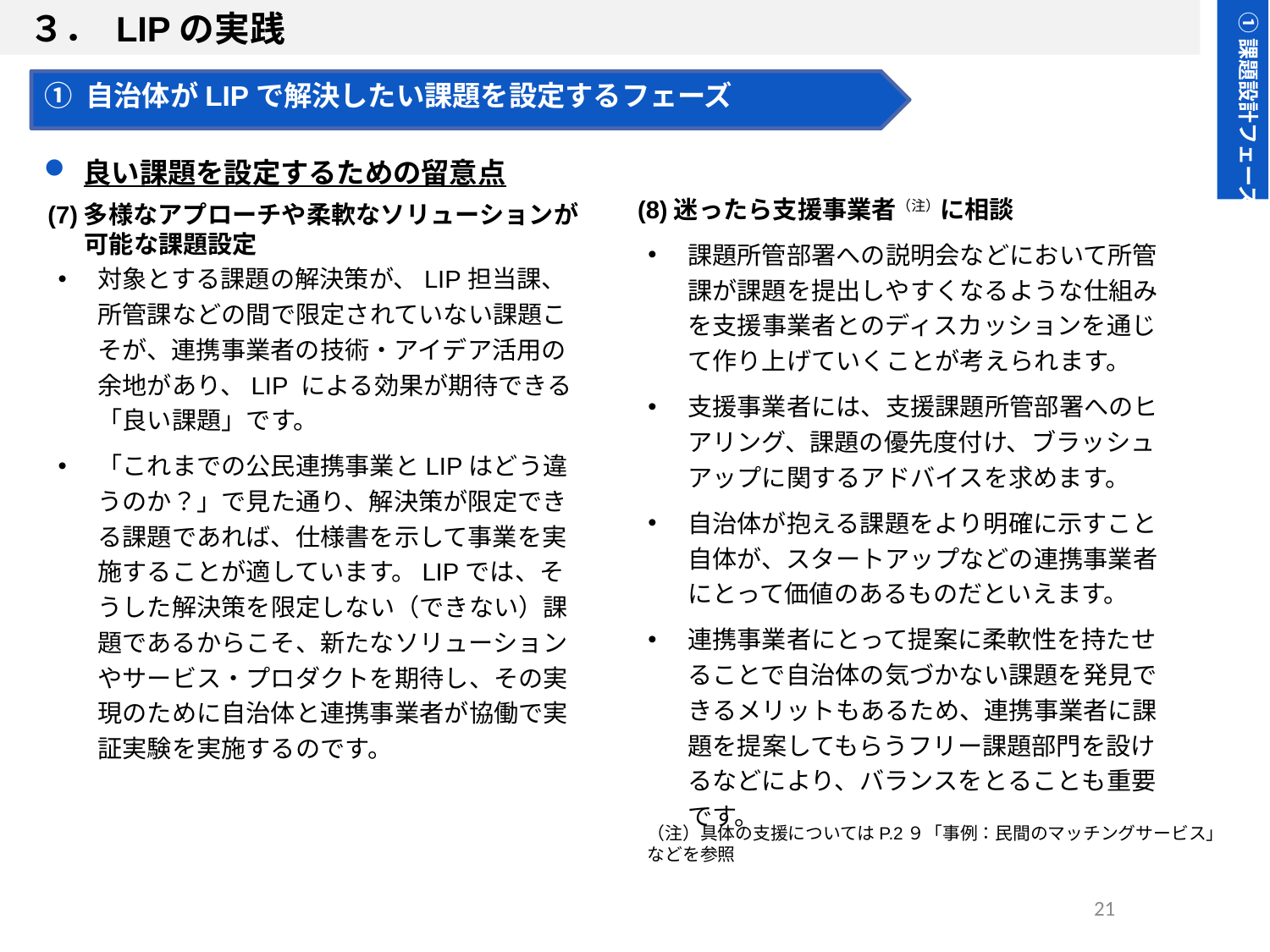

３． LIPの実践
①課題設計フェーズ
３.LIPの実践
① 自治体がLIPで解決したい課題を設定するフェーズ
良い課題を設定するための留意点
(8)迷ったら支援事業者（注）に相談
課題所管部署への説明会などにおいて所管課が課題を提出しやすくなるような仕組みを支援事業者とのディスカッションを通じて作り上げていくことが考えられます。
支援事業者には、支援課題所管部署へのヒアリング、課題の優先度付け、ブラッシュアップに関するアドバイスを求めます。
自治体が抱える課題をより明確に示すこと自体が、スタートアップなどの連携事業者にとって価値のあるものだといえます。
連携事業者にとって提案に柔軟性を持たせることで自治体の気づかない課題を発見できるメリットもあるため、連携事業者に課題を提案してもらうフリー課題部門を設けるなどにより、バランスをとることも重要です。
(7)多様なアプローチや柔軟なソリューションが可能な課題設定
対象とする課題の解決策が、LIP担当課、所管課などの間で限定されていない課題こそが、連携事業者の技術・アイデア活用の余地があり、LIP による効果が期待できる「良い課題」です。
「これまでの公民連携事業とLIPはどう違うのか？」で見た通り、解決策が限定できる課題であれば、仕様書を示して事業を実施することが適しています。LIPでは、そうした解決策を限定しない（できない）課題であるからこそ、新たなソリューションやサービス・プロダクトを期待し、その実現のために自治体と連携事業者が協働で実証実験を実施するのです。
（注）具体の支援についてはP.2９「事例：民間のマッチングサービス」などを参照
21